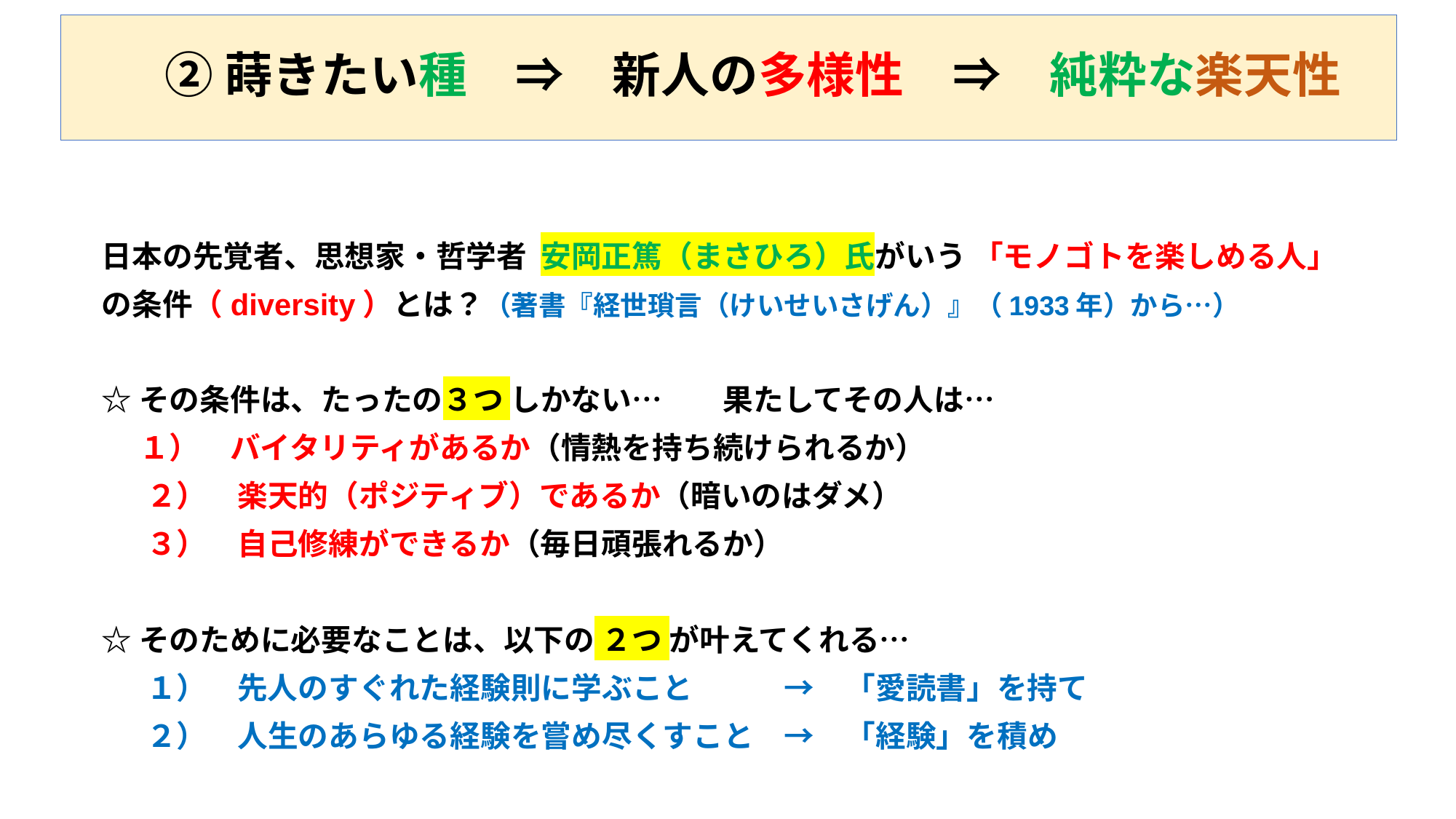

# ② 蒔きたい種　⇒　新人の多様性　⇒　純粋な楽天性

　日本の先覚者、思想家・哲学者  安岡正篤（まさひろ）氏がいう 「モノゴトを楽しめる人」
　の条件（diversity）とは？（著書『経世瑣言（けいせいさげん）』（1933年）から…）

　☆ その条件は、たったの３つ しかない…　　果たしてその人は…
　　 １）　バイタリティがあるか（情熱を持ち続けられるか）
 　　２）　楽天的（ポジティブ）であるか（暗いのはダメ）
 　　３）　自己修練ができるか（毎日頑張れるか）

　☆ そのために必要なことは、以下の ２つ が叶えてくれる…
 　　１）　先人のすぐれた経験則に学ぶこと　　　→　「愛読書」を持て
 　　２）　人生のあらゆる経験を嘗め尽くすこと　→　「経験」を積め